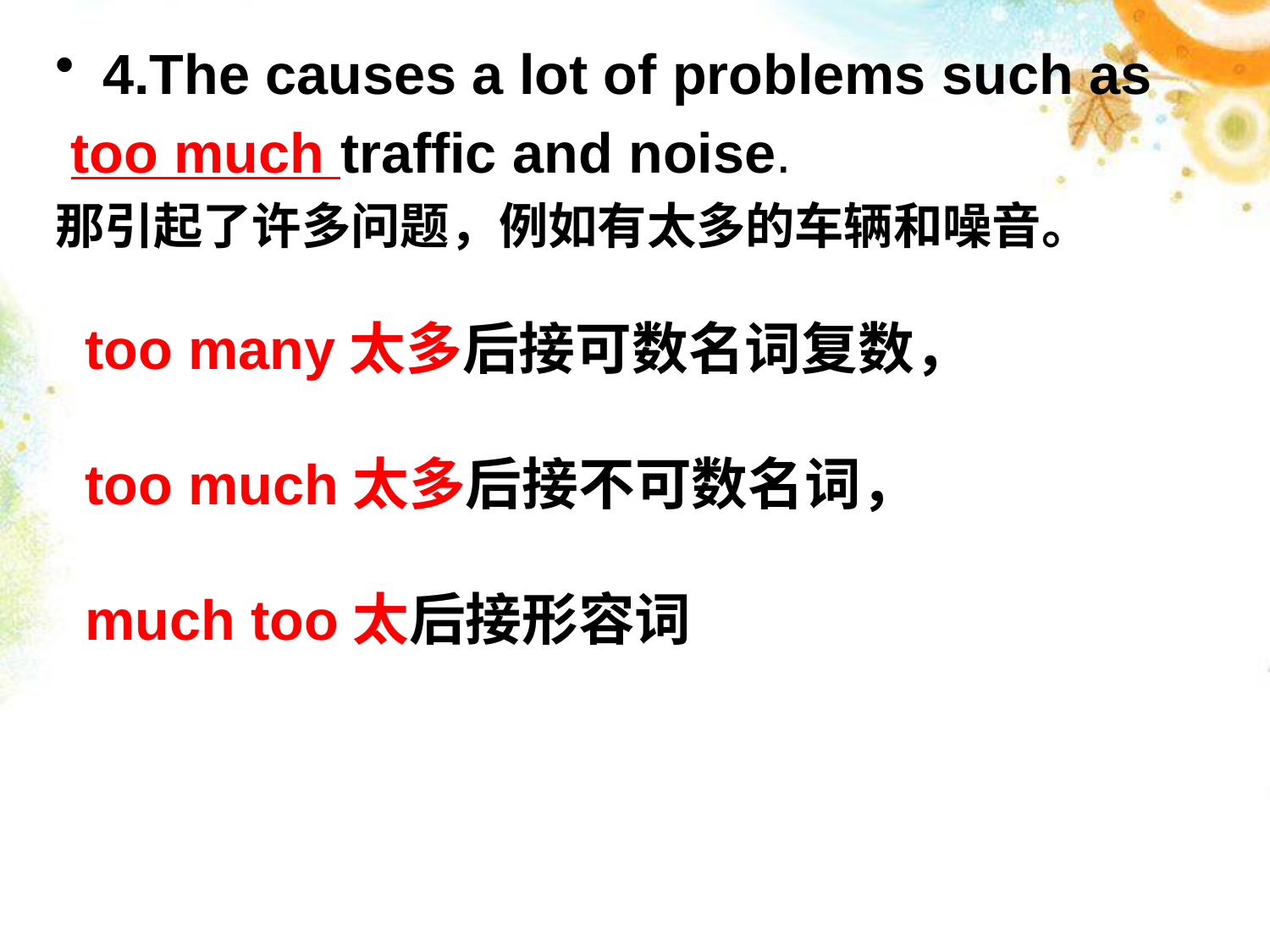

4.The causes a lot of problems such as
 too much traffic and noise.
那引起了许多问题，例如有太多的车辆和噪音。

#
too many太多后接可数名词复数，

too much太多后接不可数名词，

much too太后接形容词